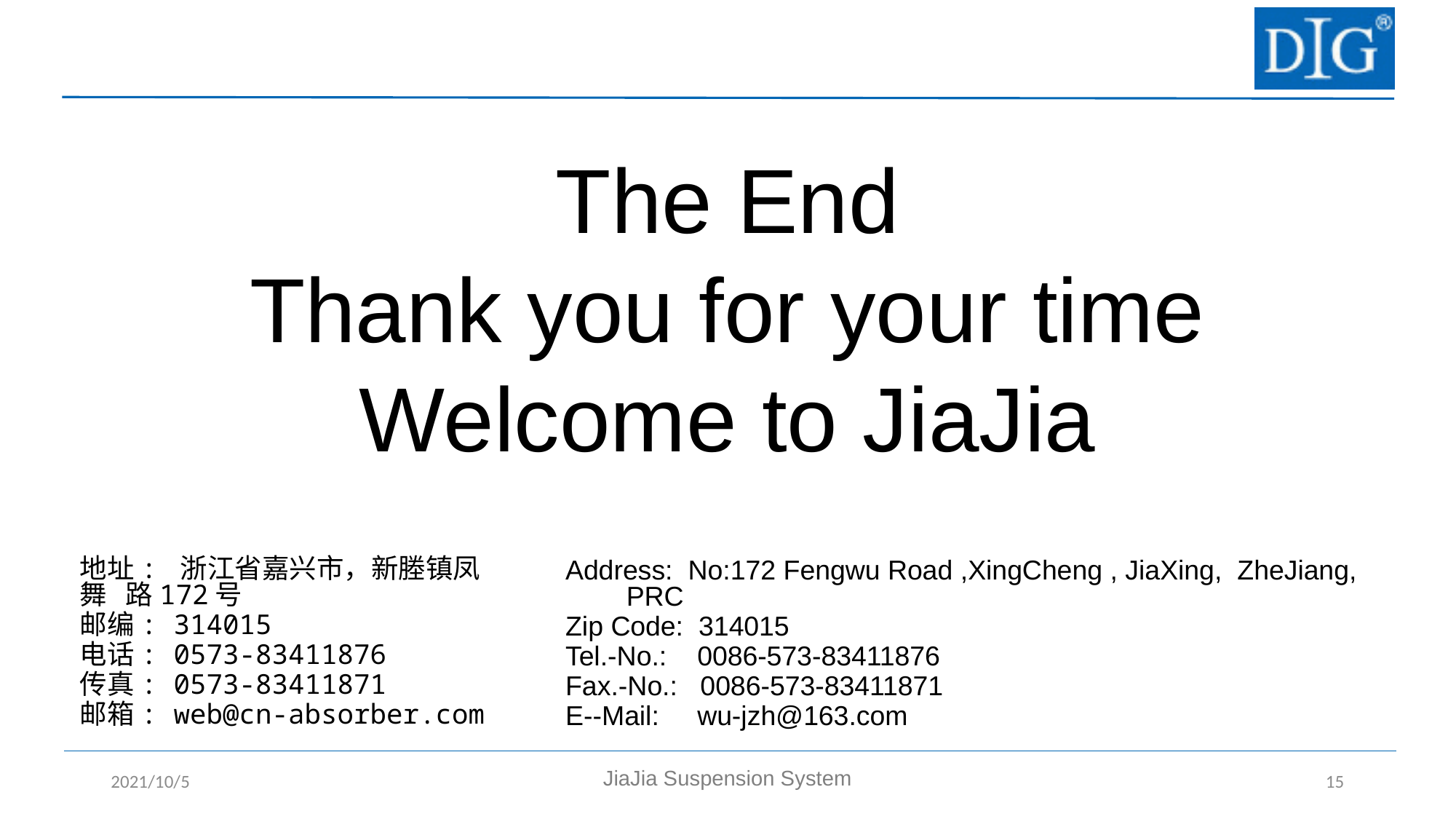

The End
Thank you for your time
Welcome to JiaJia
地址: 浙江省嘉兴市，新塍镇凤舞   路172号
邮编: 314015
电话: 0573-83411876
传真: 0573-83411871
邮箱: web@cn-absorber.com
Address:  No:172 Fengwu Road ,XingCheng , JiaXing,  ZheJiang,           PRC
Zip Code:  314015
Tel.-No.:    0086-573-83411876
Fax.-No.:   0086-573-83411871
E--Mail:     wu-jzh@163.com
2021/10/5
JiaJia Suspension System
15